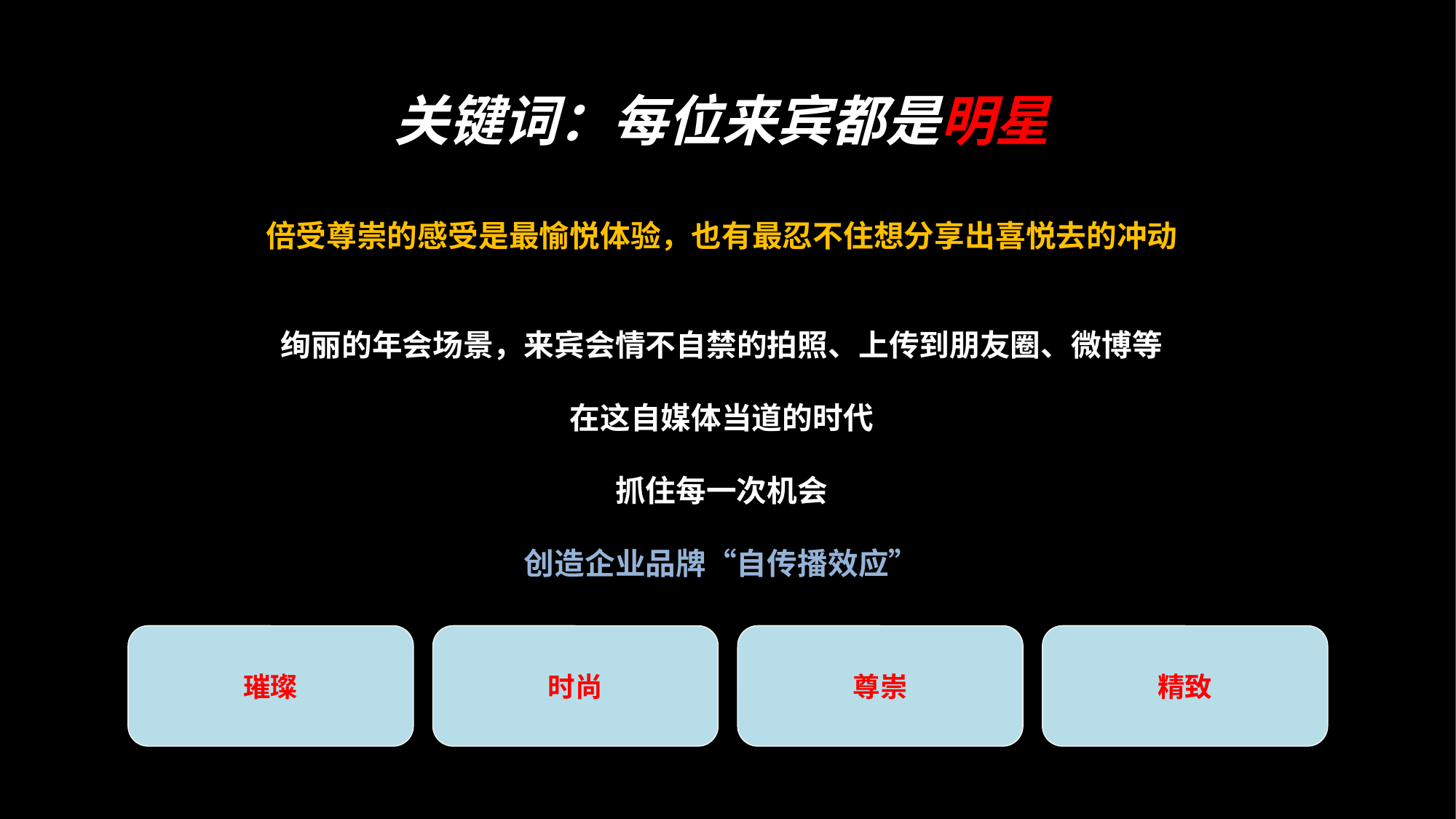

关键词：每位来宾都是明星

倍受尊崇的感受是最愉悦体验，也有最忍不住想分享出喜悦去的冲动

绚丽的年会场景，来宾会情不自禁的拍照、上传到朋友圈、微博等
在这自媒体当道的时代
抓住每一次机会
创造企业品牌“自传播效应”
时尚
璀璨
尊崇
精致